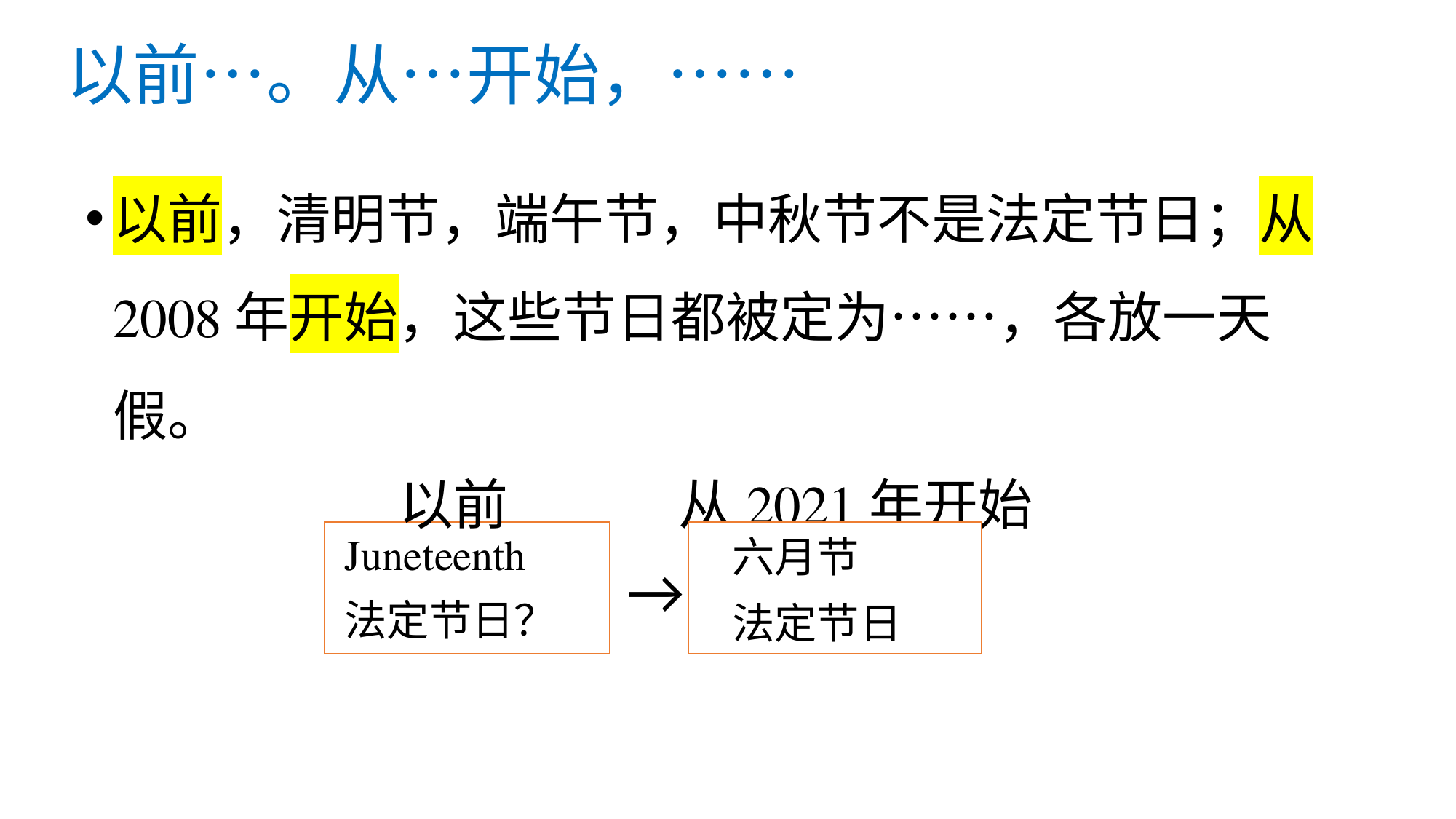

# 以前…。从…开始，……
以前，清明节，端午节，中秋节不是法定节日；从2008年开始，这些节日都被定为……，各放一天假。
以前              从2021年开始
Juneteenth
法定节日？

六月节
法定节日
→